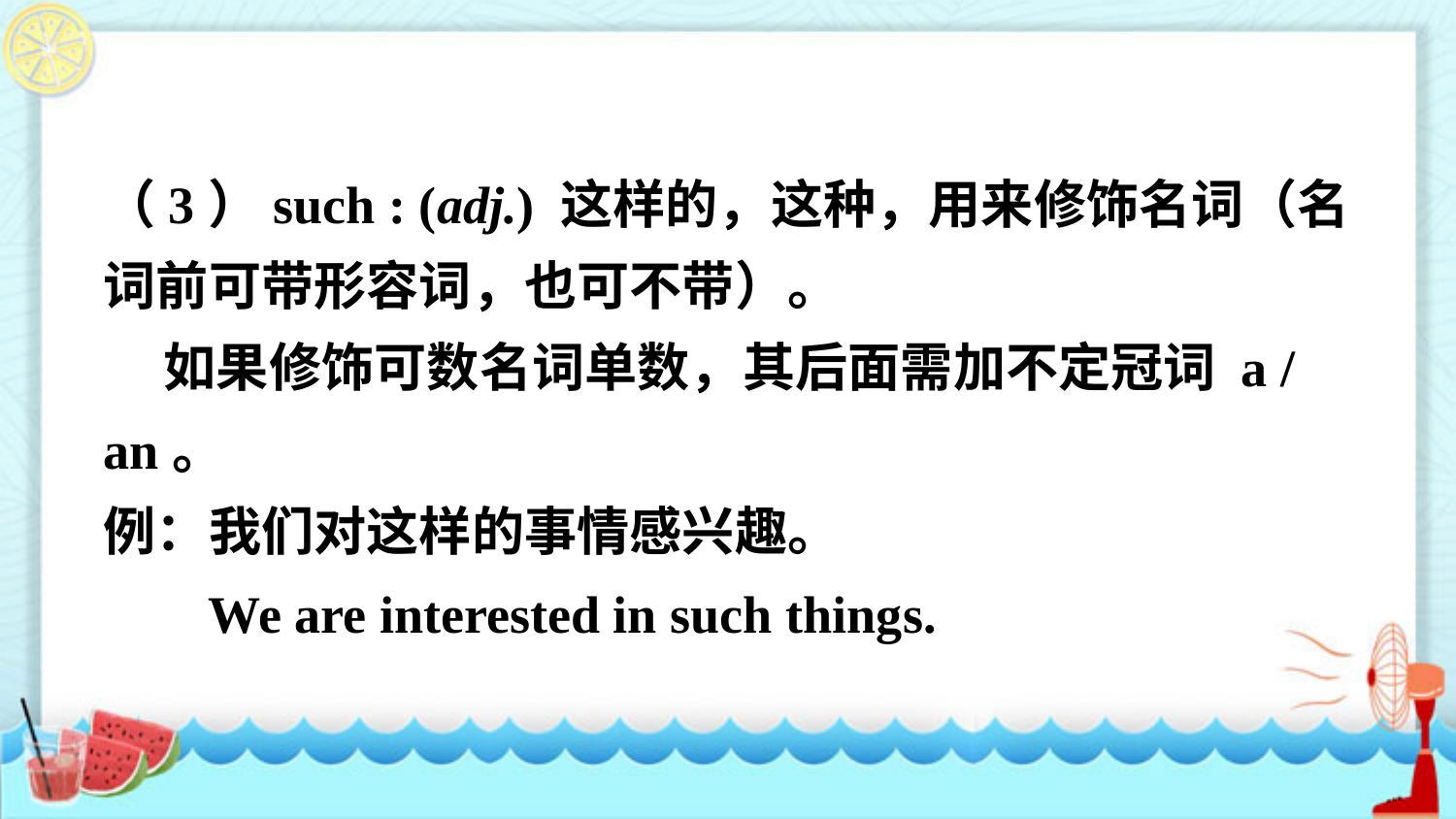

（3）such : (adj.) 这样的，这种，用来修饰名词（名词前可带形容词，也可不带）。
    如果修饰可数名词单数，其后面需加不定冠词 a / an。
例：我们对这样的事情感兴趣。
        We are interested in such things.